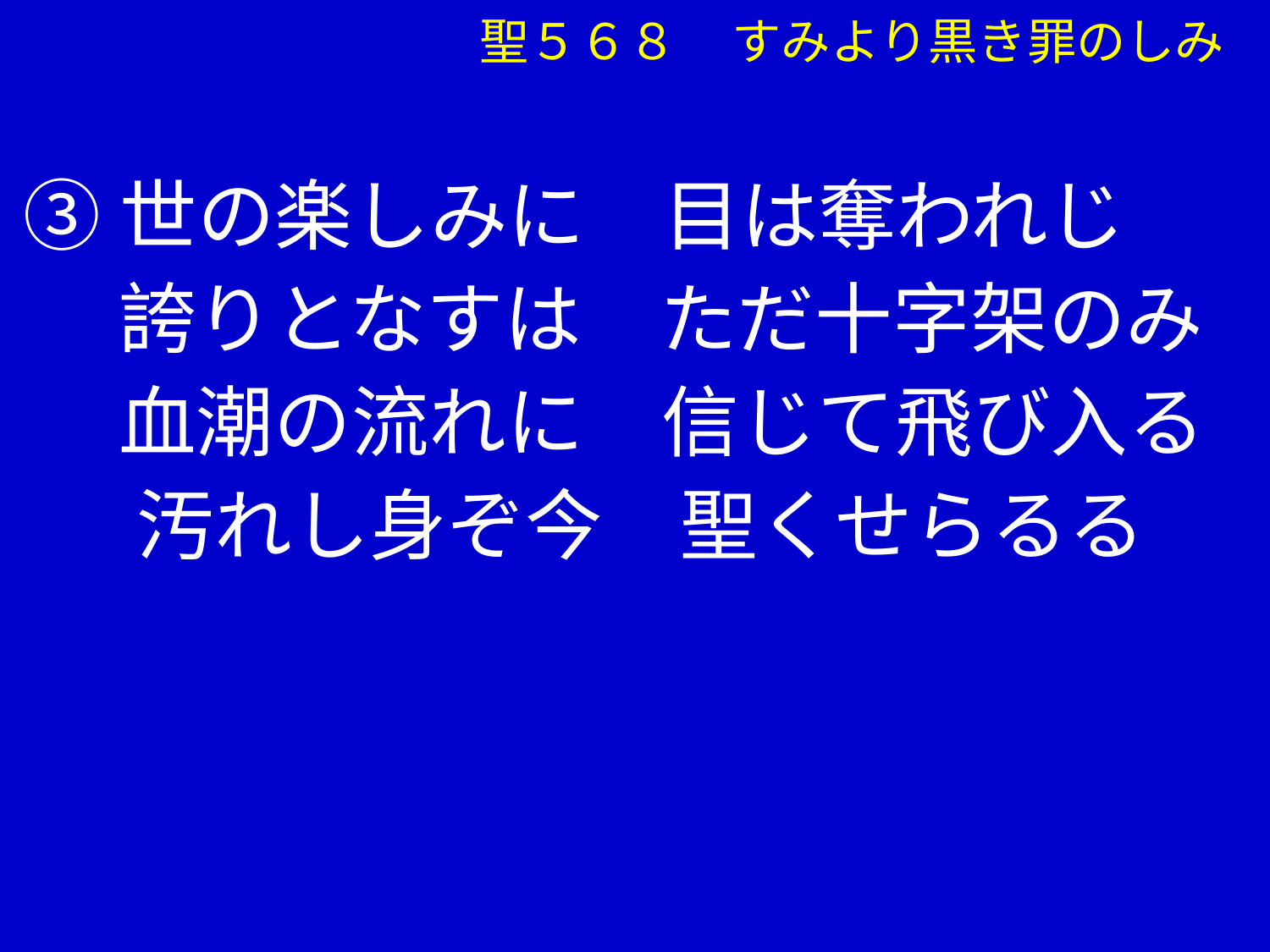

聖５６８     すみより黒き罪のしみ
③世の楽しみに　目は奪われじ
　 誇りとなすは　ただ十字架のみ
　 血潮の流れに　信じて飛び入る
 　汚れし身ぞ今　聖くせらるる